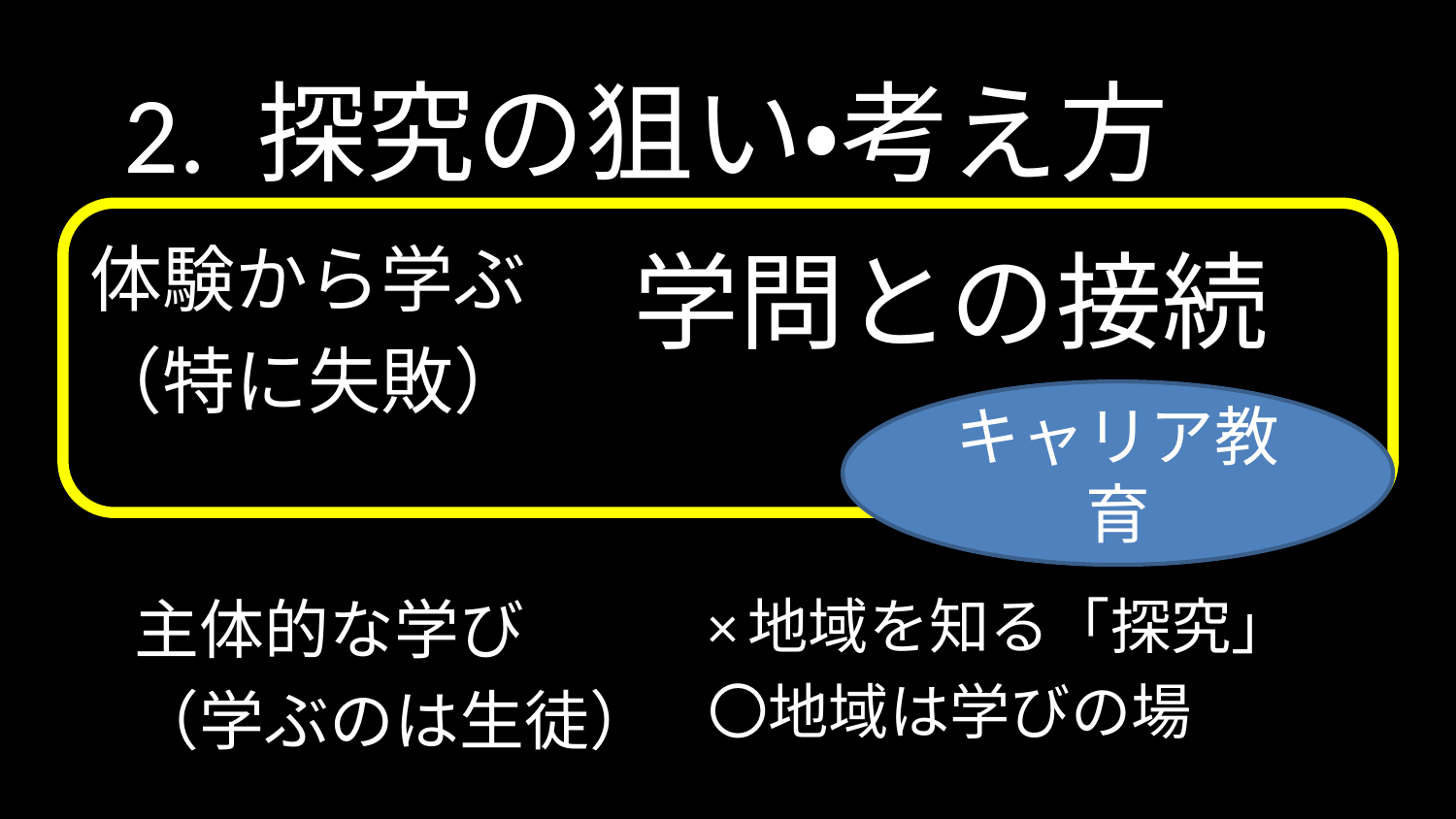

# 2. 探究の狙い・考え方

体験から学ぶ
（特に失敗）
学問との接続
キャリア教育
主体的な学び
（学ぶのは生徒）
×地域を知る「探究」
〇地域は学びの場